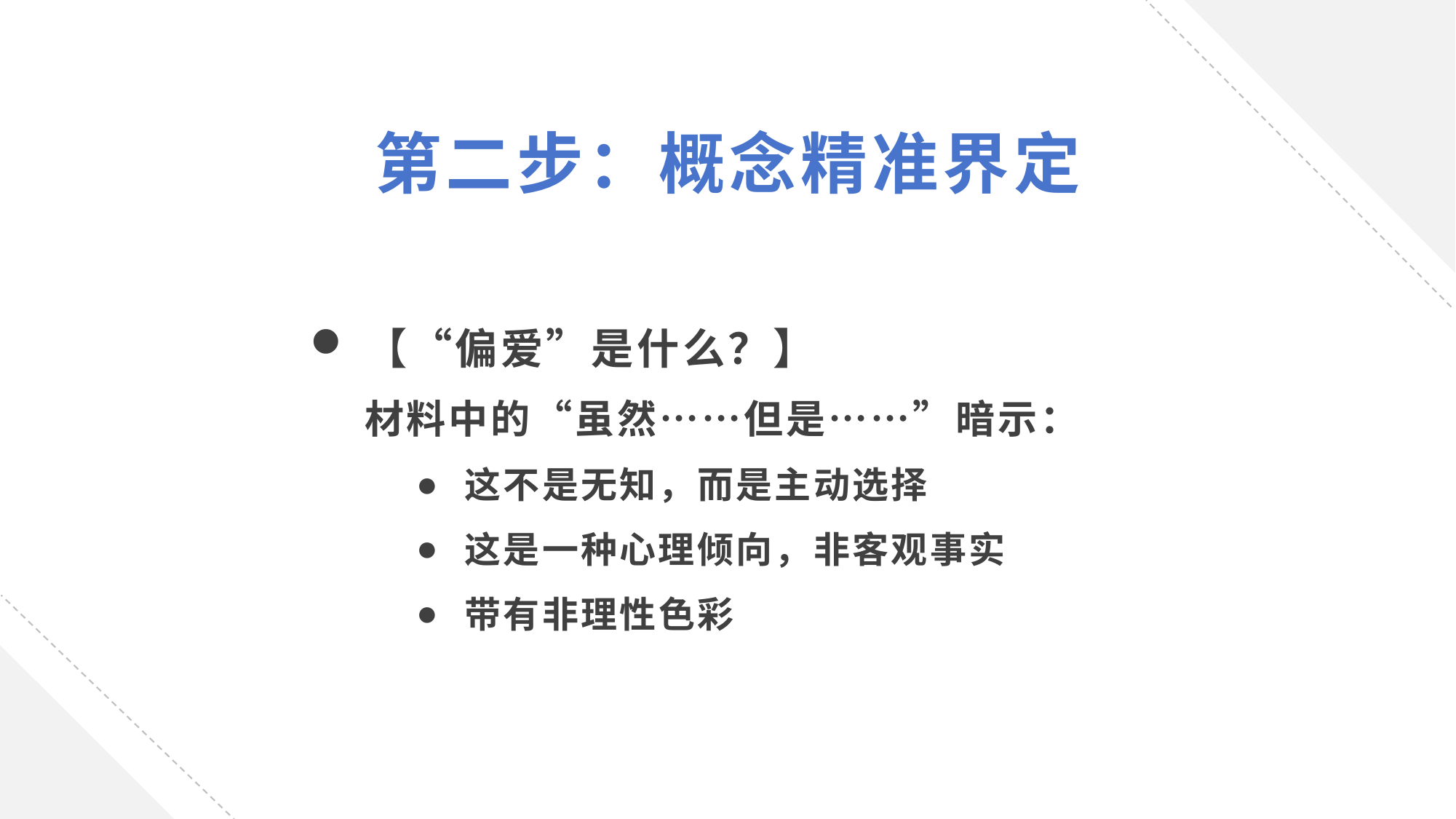

第二步：概念精准界定
【“偏爱”是什么？】
材料中的“虽然……但是……”暗示：
这不是无知，而是主动选择
这是一种心理倾向，非客观事实
带有非理性色彩